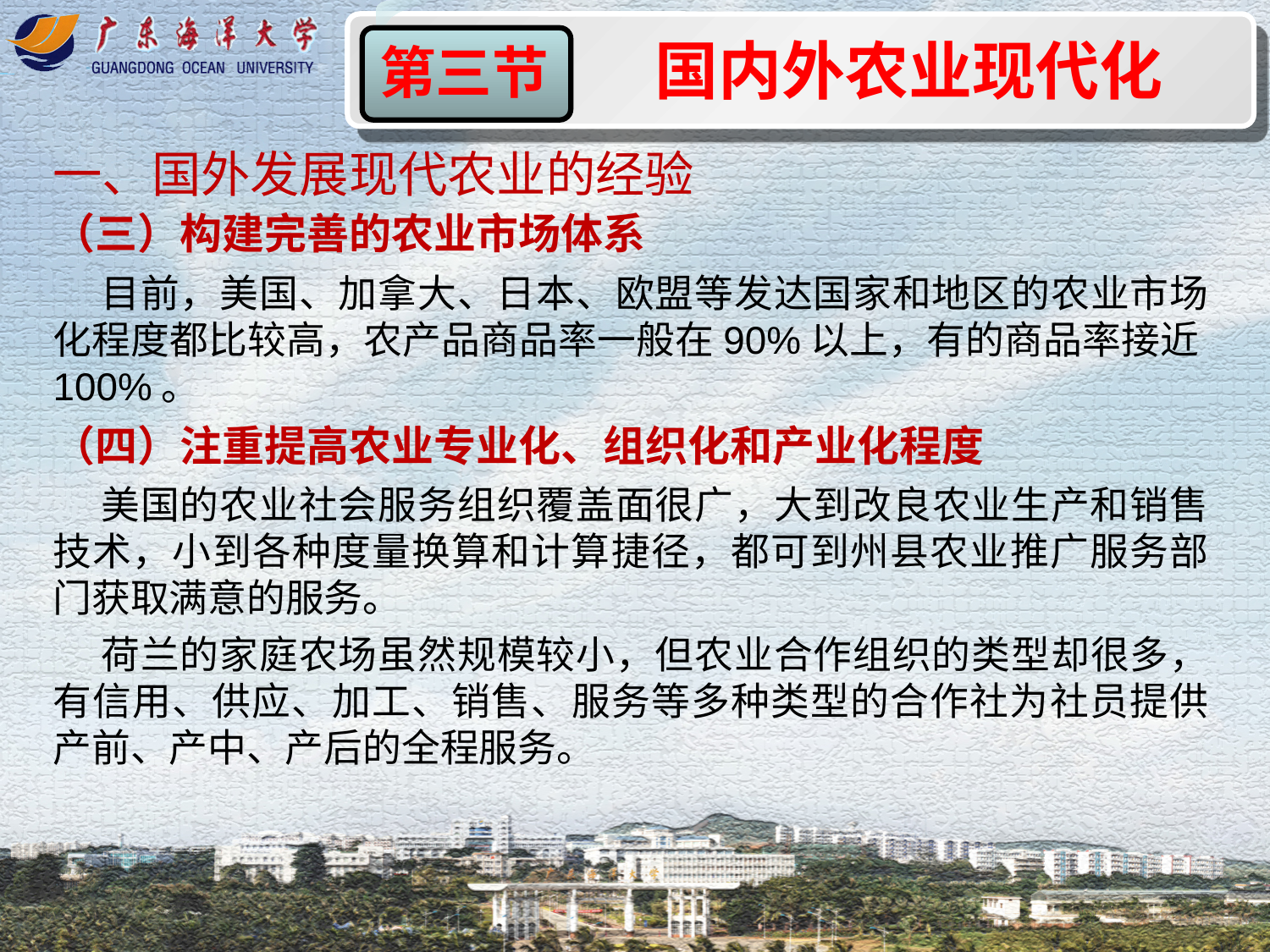

国内外农业现代化

第三节
一、国外发展现代农业的经验
（三）构建完善的农业市场体系
    目前，美国、加拿大、日本、欧盟等发达国家和地区的农业市场化程度都比较高，农产品商品率一般在90%以上，有的商品率接近100%。
（四）注重提高农业专业化、组织化和产业化程度
    美国的农业社会服务组织覆盖面很广，大到改良农业生产和销售技术，小到各种度量换算和计算捷径，都可到州县农业推广服务部门获取满意的服务。
    荷兰的家庭农场虽然规模较小，但农业合作组织的类型却很多，有信用、供应、加工、销售、服务等多种类型的合作社为社员提供产前、产中、产后的全程服务。